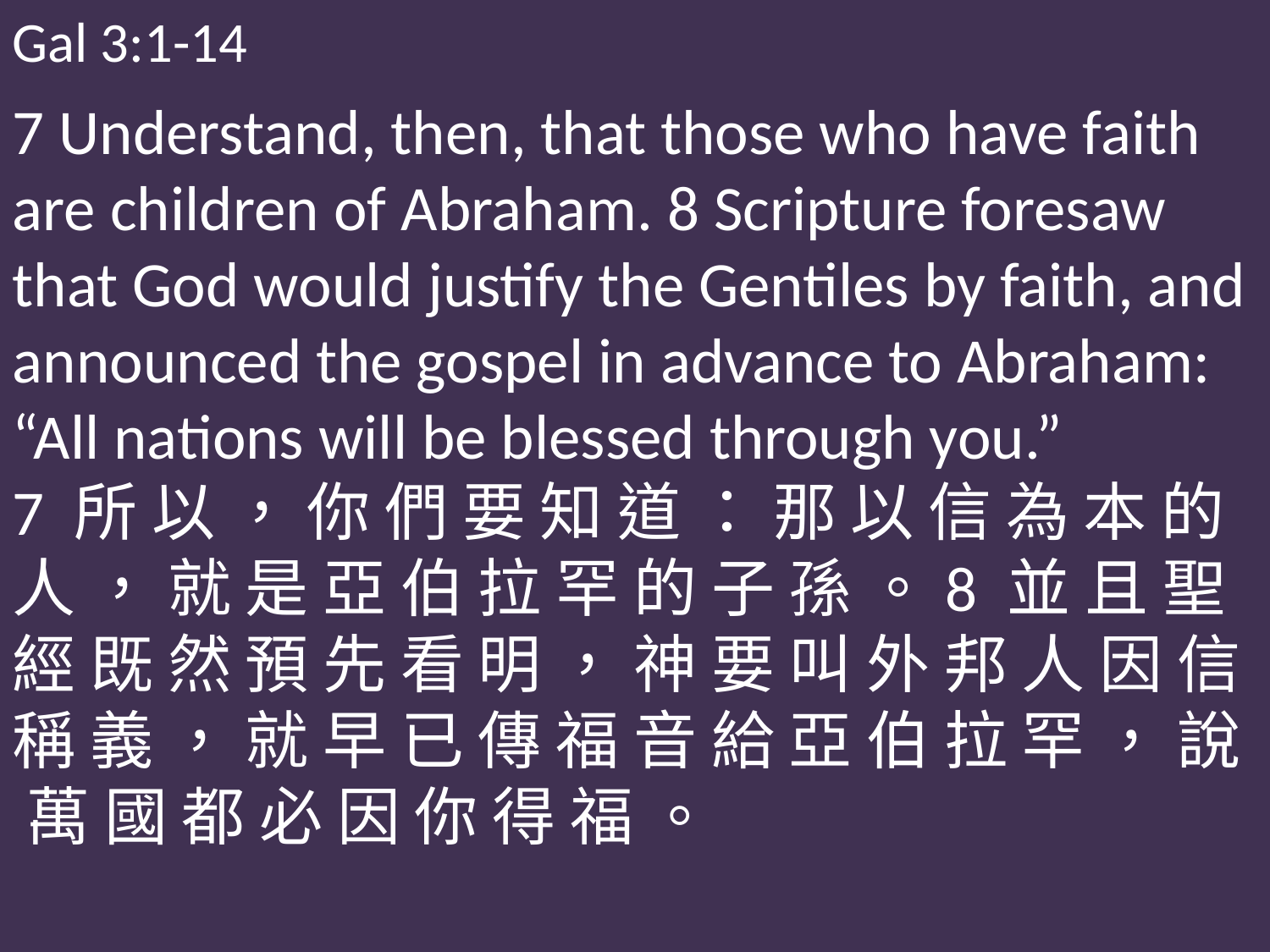

Gal 3:1-14
7 Understand, then, that those who have faith are children of Abraham. 8 Scripture foresaw that God would justify the Gentiles by faith, and announced the gospel in advance to Abraham: “All nations will be blessed through you.”
7 所 以 ， 你 們 要 知 道 ： 那 以 信 為 本 的 人 ， 就 是 亞 伯 拉 罕 的 子 孫 。8 並 且 聖 經 既 然 預 先 看 明 ， 神 要 叫 外 邦 人 因 信 稱 義 ， 就 早 已 傳 福 音 給 亞 伯 拉 罕 ， 說 ： 萬 國 都 必 因 你 得 福 。